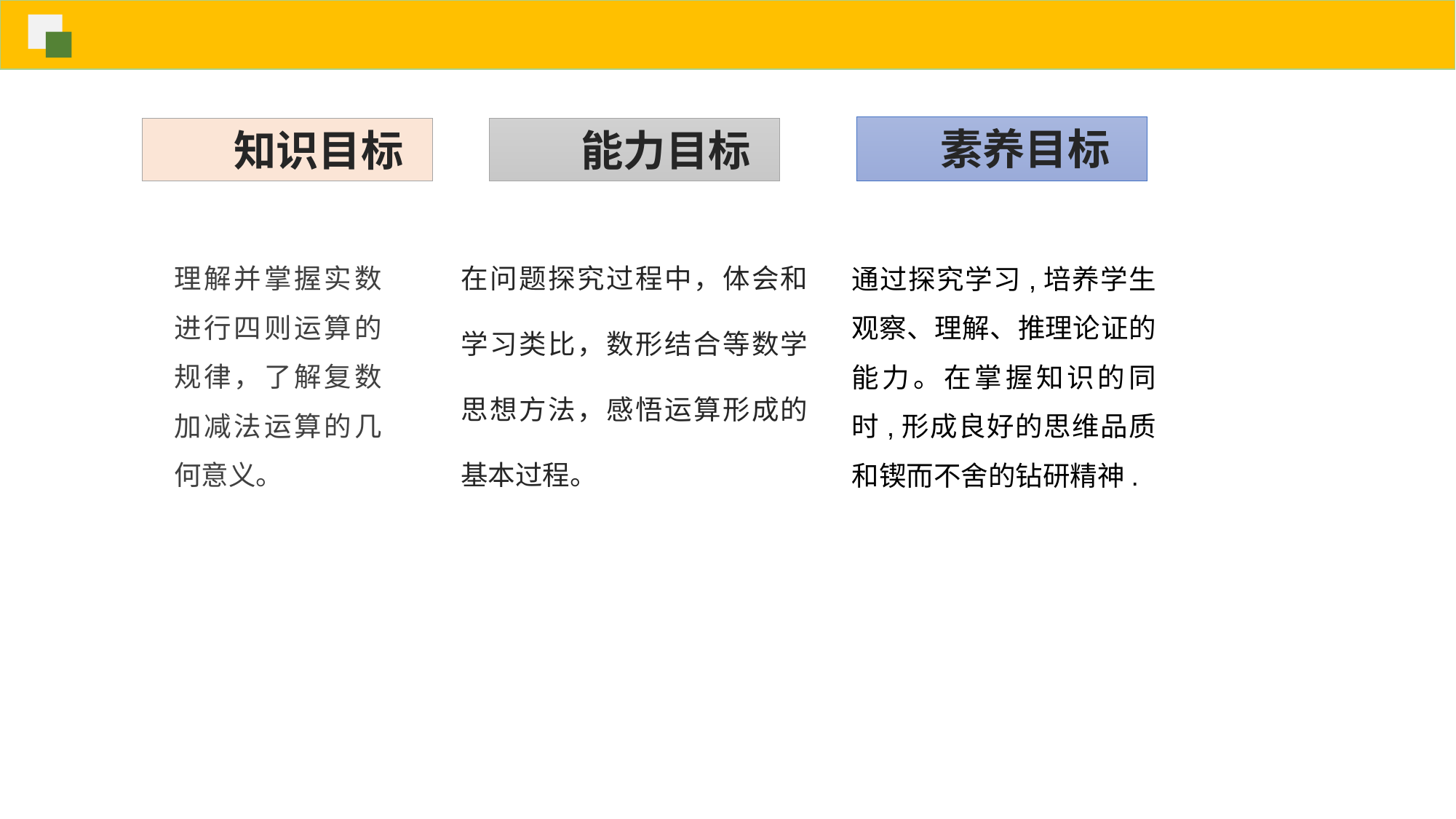

素养目标
知识目标
能力目标
在问题探究过程中，体会和学习类比，数形结合等数学思想方法，感悟运算形成的基本过程。
理解并掌握实数进行四则运算的规律，了解复数加减法运算的几何意义。
通过探究学习,培养学生观察、理解、推理论证的能力。在掌握知识的同时,形成良好的思维品质和锲而不舍的钻研精神.